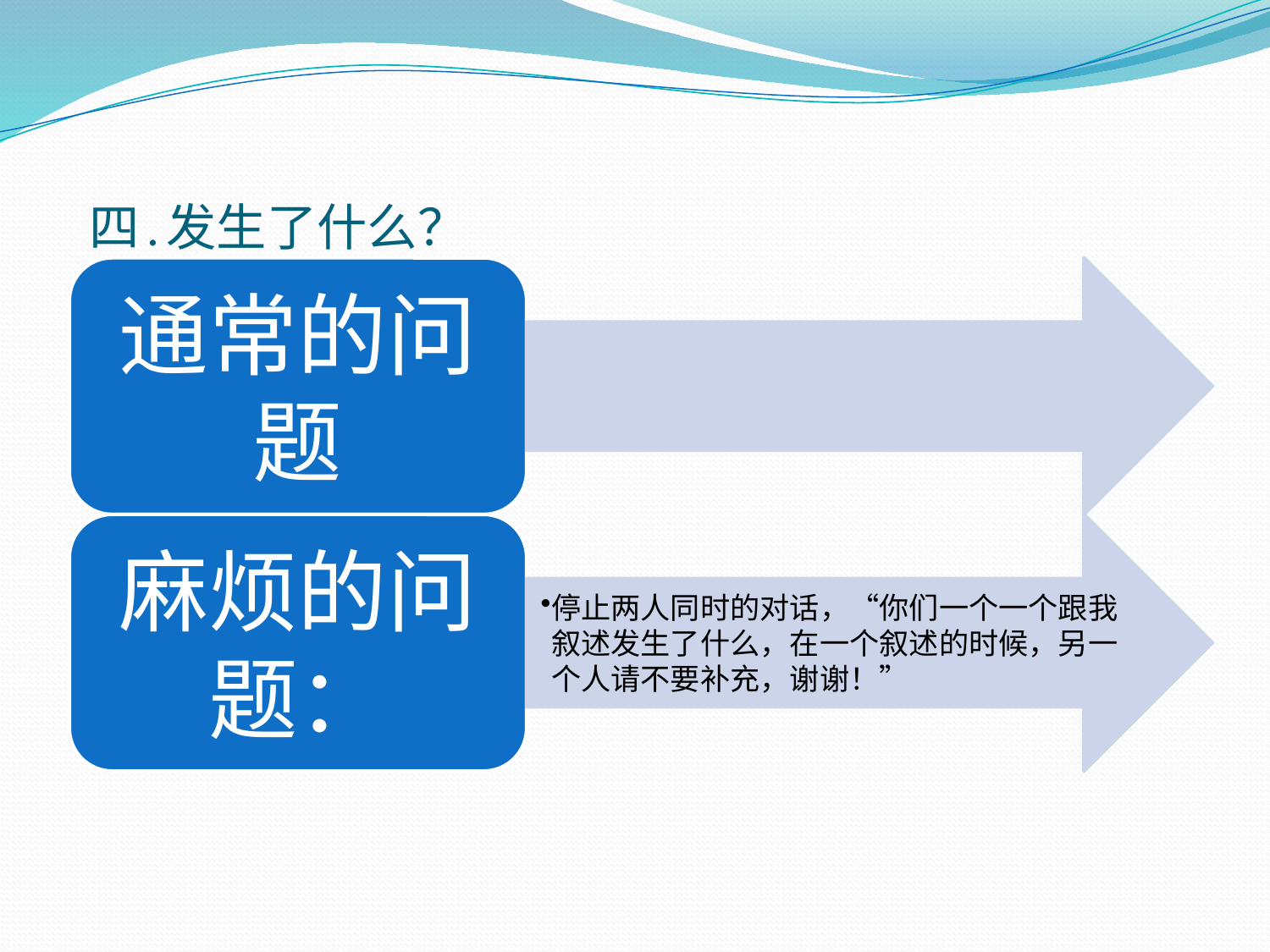

# 四.发生了什么？
通常的问题
麻烦的问题：
停止两人同时的对话，“你们一个一个跟我叙述发生了什么，在一个叙述的时候，另一个人请不要补充，谢谢！”